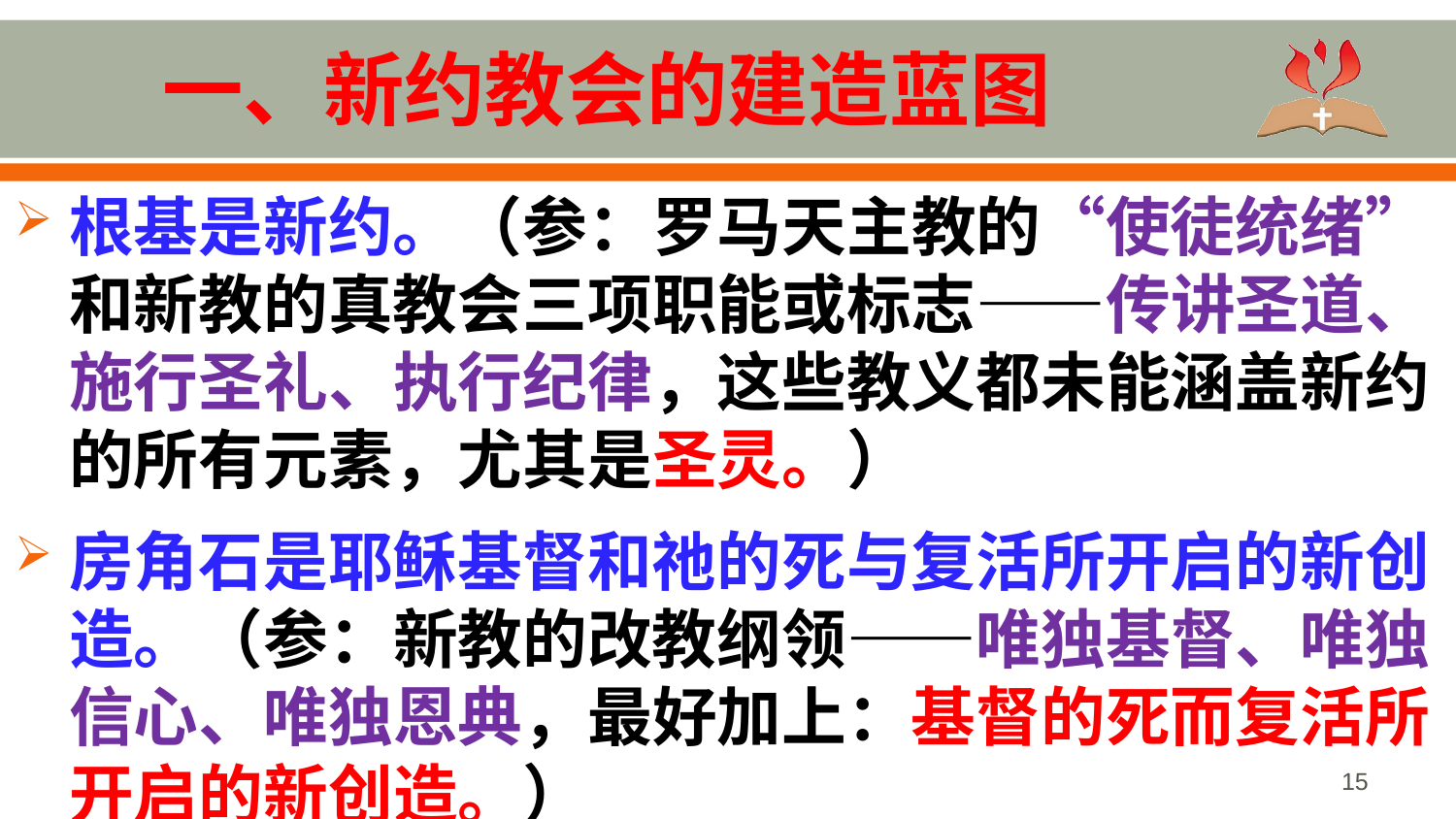

# 一、新约教会的建造蓝图
根基是新约。（参：罗马天主教的“使徒统绪”和新教的真教会三项职能或标志——传讲圣道、施行圣礼、执行纪律，这些教义都未能涵盖新约的所有元素，尤其是圣灵。）
房角石是耶稣基督和祂的死与复活所开启的新创造。（参：新教的改教纲领——唯独基督、唯独信心、唯独恩典，最好加上：基督的死而复活所开启的新创造。）

15